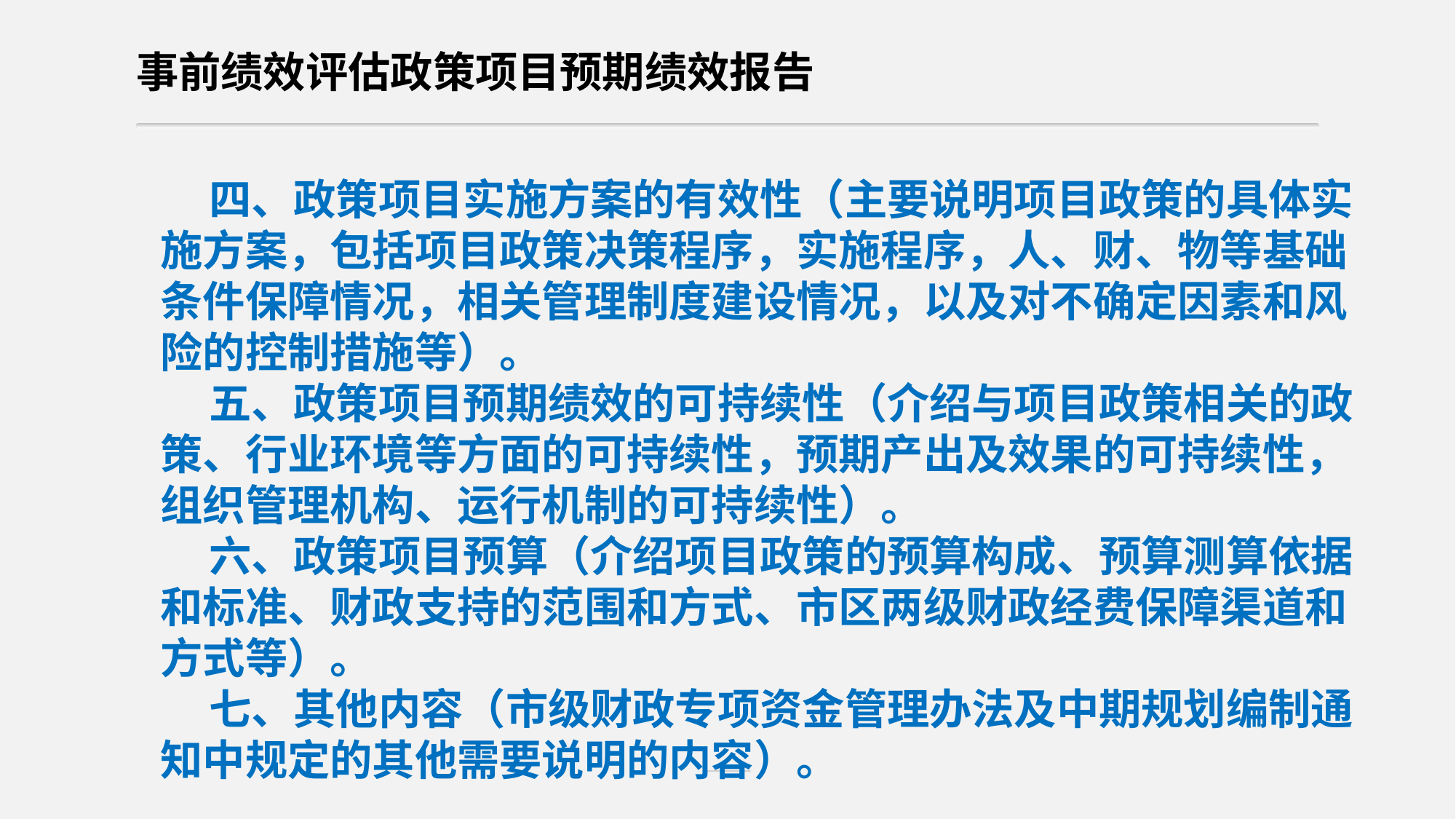

事前绩效评估政策项目预期绩效报告

四、政策项目实施方案的有效性（主要说明项目政策的具体实施方案，包括项目政策决策程序，实施程序，人、财、物等基础条件保障情况，相关管理制度建设情况，以及对不确定因素和风险的控制措施等）。五、政策项目预期绩效的可持续性（介绍与项目政策相关的政策、行业环境等方面的可持续性，预期产出及效果的可持续性，组织管理机构、运行机制的可持续性）。六、政策项目预算（介绍项目政策的预算构成、预算测算依据和标准、财政支持的范围和方式、市区两级财政经费保障渠道和方式等）。七、其他内容（市级财政专项资金管理办法及中期规划编制通知中规定的其他需要说明的内容）。
49